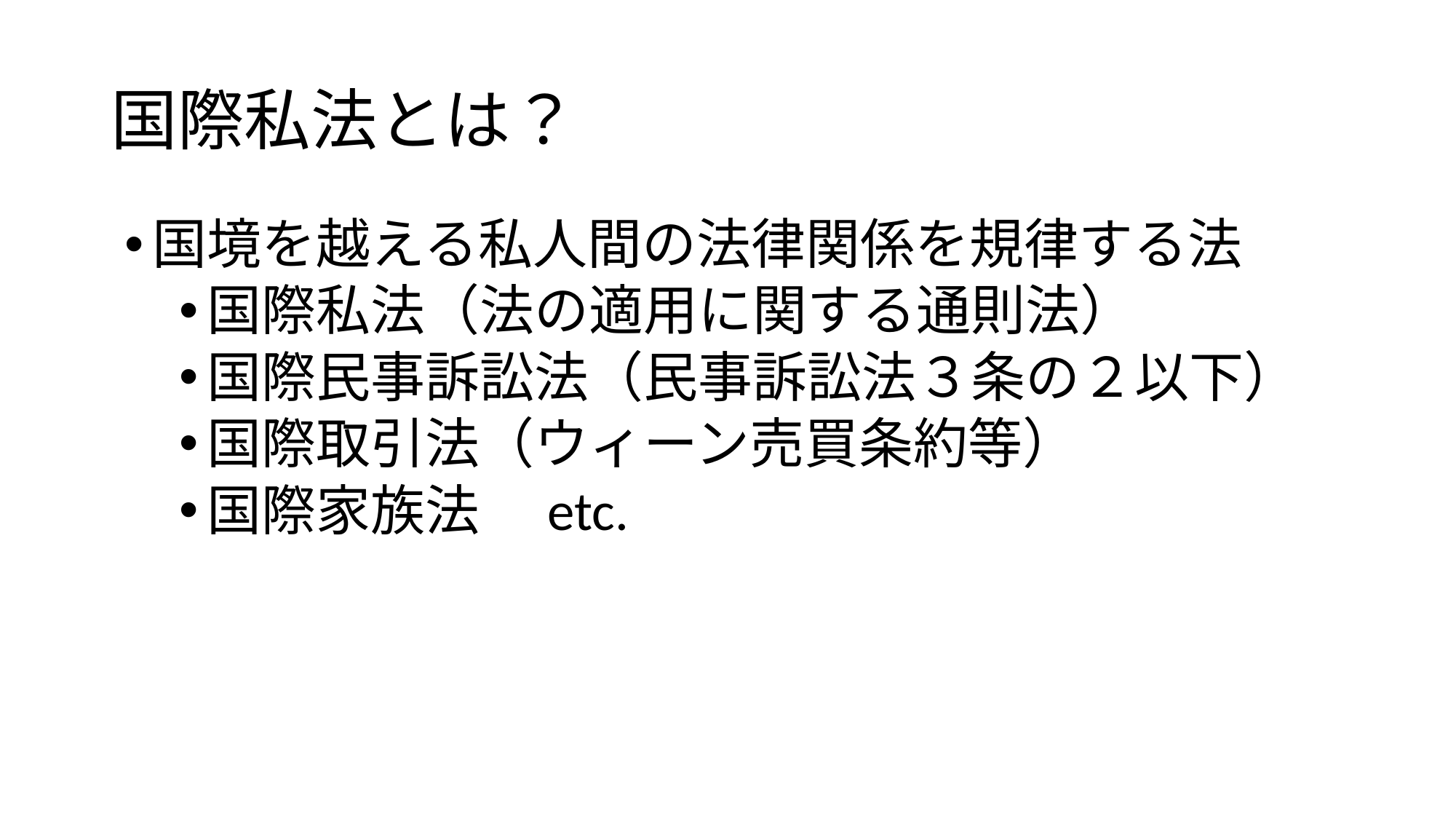

# 国際私法とは？
国境を越える私人間の法律関係を規律する法
国際私法（法の適用に関する通則法）
国際民事訴訟法（民事訴訟法３条の２以下）
国際取引法（ウィーン売買条約等）
国際家族法　etc.